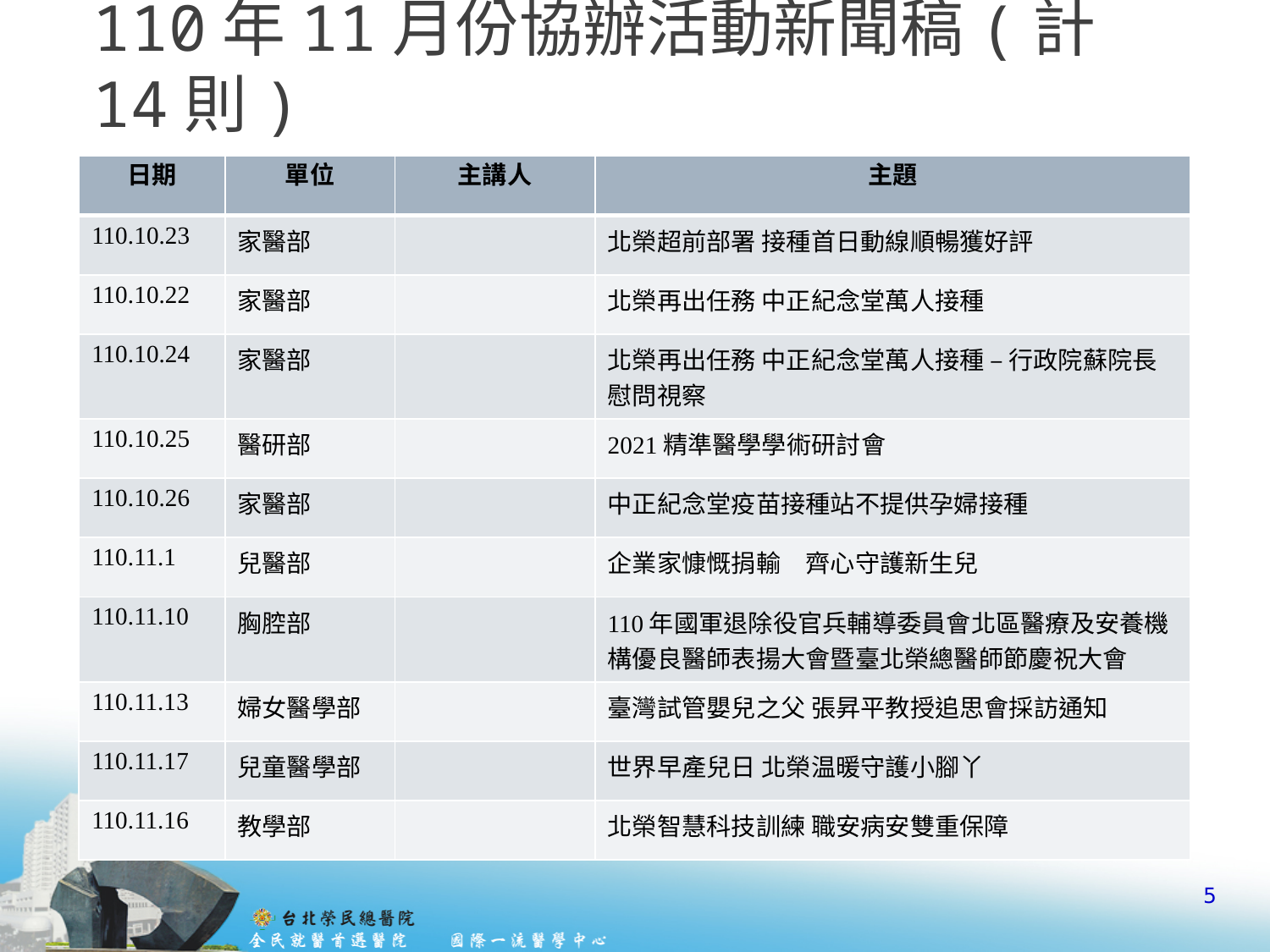

# 110年11月份協辦活動新聞稿(計14則)
| 日期 | 單位 | 主講人 | 主題 |
| --- | --- | --- | --- |
| 110.10.23 | 家醫部 |  | 北榮超前部署 接種首日動線順暢獲好評 |
| 110.10.22 | 家醫部 |  | 北榮再出任務 中正紀念堂萬人接種 |
| 110.10.24 | 家醫部 |  | 北榮再出任務 中正紀念堂萬人接種 – 行政院蘇院長慰問視察 |
| 110.10.25 | 醫研部 |  | 2021精準醫學學術研討會 |
| 110.10.26 | 家醫部 |  | 中正紀念堂疫苗接種站不提供孕婦接種 |
| 110.11.1 | 兒醫部 |  | 企業家慷慨捐輸　齊心守護新生兒 |
| 110.11.10 | 胸腔部 |  | 110年國軍退除役官兵輔導委員會北區醫療及安養機構優良醫師表揚大會暨臺北榮總醫師節慶祝大會 |
| 110.11.13 | 婦女醫學部 |  | 臺灣試管嬰兒之父 張昇平教授追思會採訪通知 |
| 110.11.17 | 兒童醫學部 |  | 世界早產兒日 北榮温暖守護小腳丫 |
| 110.11.16 | 教學部 |  | 北榮智慧科技訓練 職安病安雙重保障 |
5